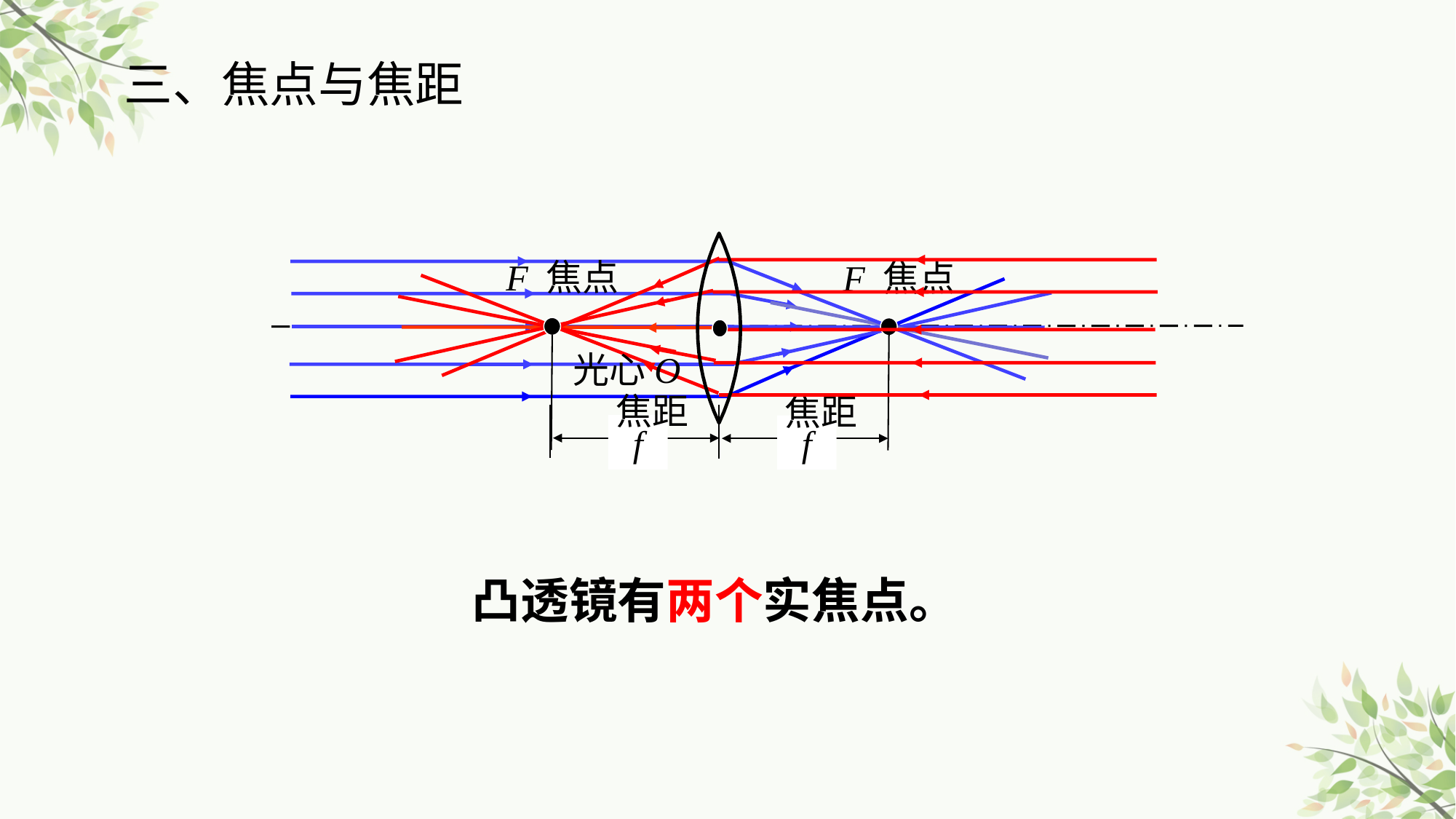

三、焦点与焦距

F 焦点
F 焦点

光心O
焦距
焦距
f
f

凸透镜有两个实焦点。